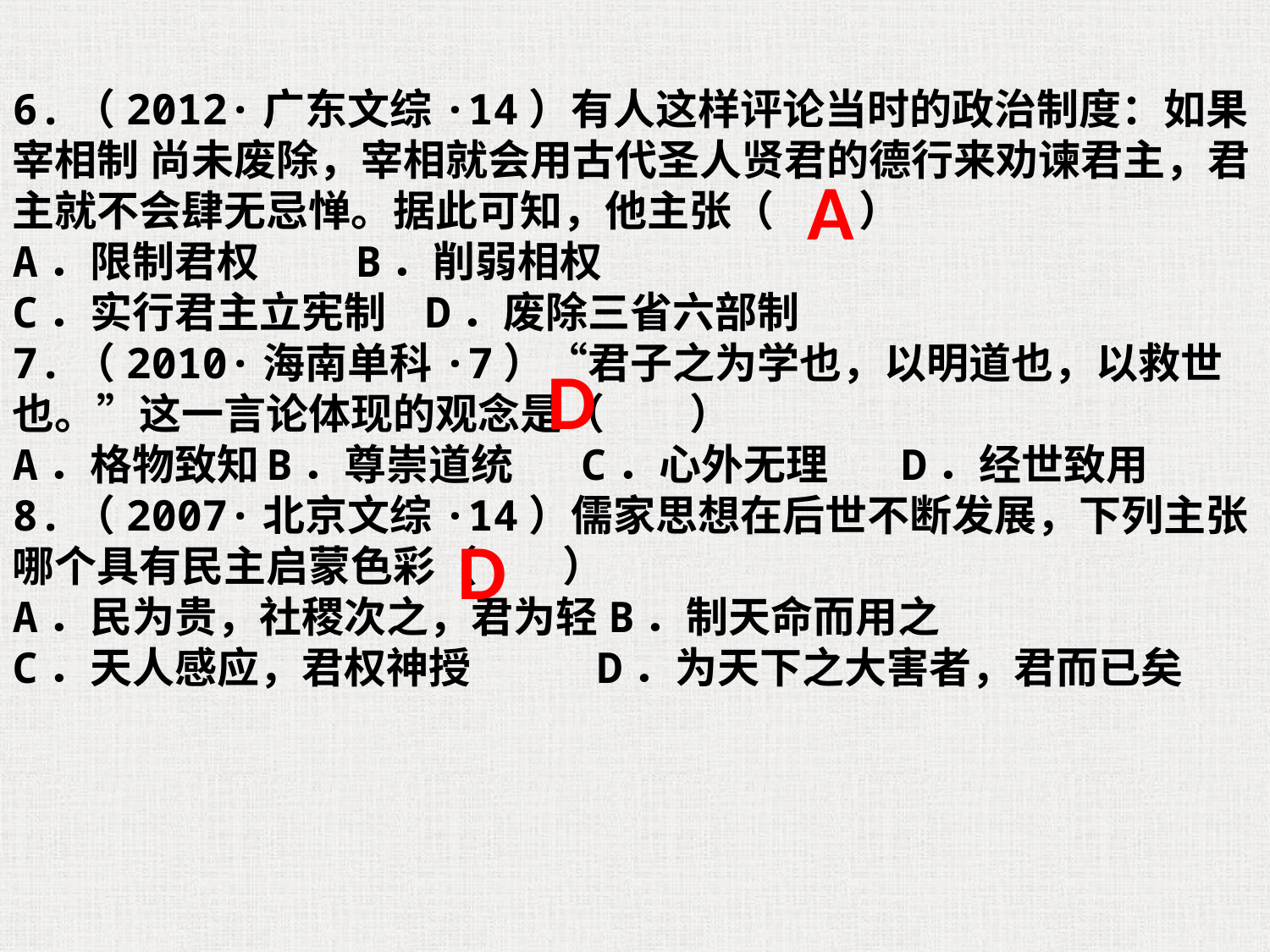

6.（2012·广东文综·14）有人这样评论当时的政治制度：如果宰相制 尚未废除，宰相就会用古代圣人贤君的德行来劝谏君主，君主就不会肆无忌惮。据此可知，他主张（　　）
A．限制君权         B．削弱相权
C．实行君主立宪制   D．废除三省六部制
7.（2010·海南单科·7）“君子之为学也，以明道也，以救世也。”这一言论体现的观念是（　　）
A．格物致知	B．尊崇道统      C．心外无理	D．经世致用
8.（2007·北京文综·14）儒家思想在后世不断发展，下列主张哪个具有民主启蒙色彩（　　）
A．民为贵，社稷次之，君为轻B．制天命而用之
C．天人感应，君权神授	       D．为天下之大害者，君而已矣

A
D
D